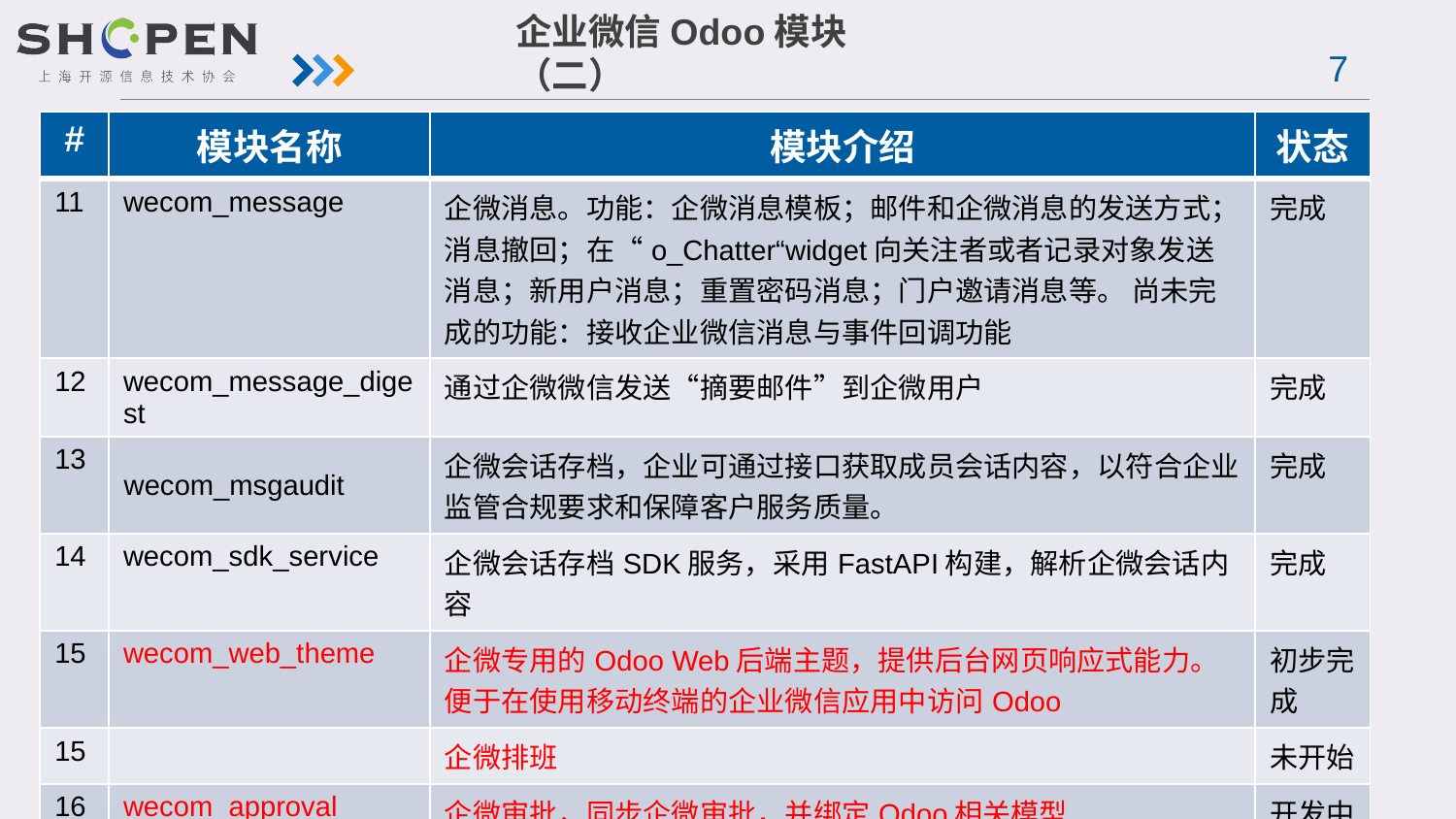

企业微信Odoo模块（二）
| # | 模块名称 | 模块介绍 | 状态 |
| --- | --- | --- | --- |
| 11 | wecom\_message | 企微消息。功能：企微消息模板；邮件和企微消息的发送方式；消息撤回；在“o\_Chatter“widget向关注者或者记录对象发送消息；新用户消息；重置密码消息；门户邀请消息等。 尚未完成的功能：接收企业微信消息与事件回调功能 | 完成 |
| 12 | wecom\_message\_digest | 通过企微微信发送“摘要邮件”到企微用户 | 完成 |
| 13 | wecom\_msgaudit | 企微会话存档，企业可通过接口获取成员会话内容，以符合企业监管合规要求和保障客户服务质量。 | 完成 |
| 14 | wecom\_sdk\_service | 企微会话存档SDK服务，采用FastAPI构建，解析企微会话内容 | 完成 |
| 15 | wecom\_web\_theme | 企微专用的Odoo Web后端主题，提供后台网页响应式能力。便于在使用移动终端的企业微信应用中访问Odoo | 初步完成 |
| 15 |  | 企微排班 | 未开始 |
| 16 | wecom\_approval | 企微审批，同步企微审批，并绑定Odoo相关模型 | 开发中 |
| 17 | wecom\_calendar | 企微日历，odoo与企微的日历双向同步 | 未开始 |
| 18 | wecom\_pay | 企微支付 | 未开始 |